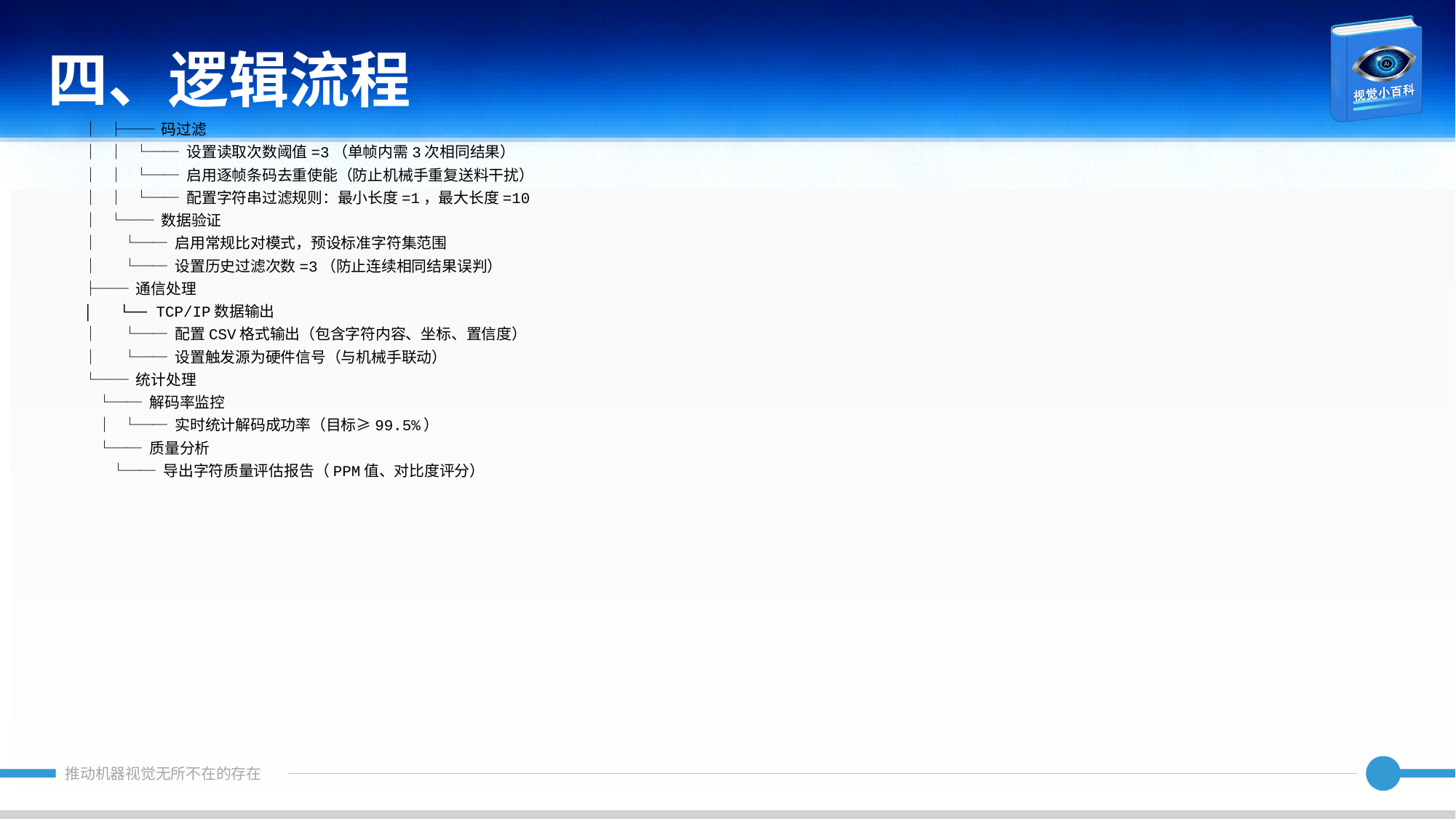

四、逻辑流程

│   ├── 码过滤
│   │   └── 设置读取次数阈值=3（单帧内需3次相同结果）
│   │   └── 启用逐帧条码去重使能（防止机械手重复送料干扰）
│   │   └── 配置字符串过滤规则：最小长度=1，最大长度=10
│   └── 数据验证
│       └── 启用常规比对模式，预设标准字符集范围
│       └── 设置历史过滤次数=3（防止连续相同结果误判）
├── 通信处理
│   └── TCP/IP数据输出
│       └── 配置CSV格式输出（包含字符内容、坐标、置信度）
│       └── 设置触发源为硬件信号（与机械手联动）
└── 统计处理
    └── 解码率监控
    │   └── 实时统计解码成功率（目标≥99.5%）
    └── 质量分析
        └── 导出字符质量评估报告（PPM值、对比度评分）
9